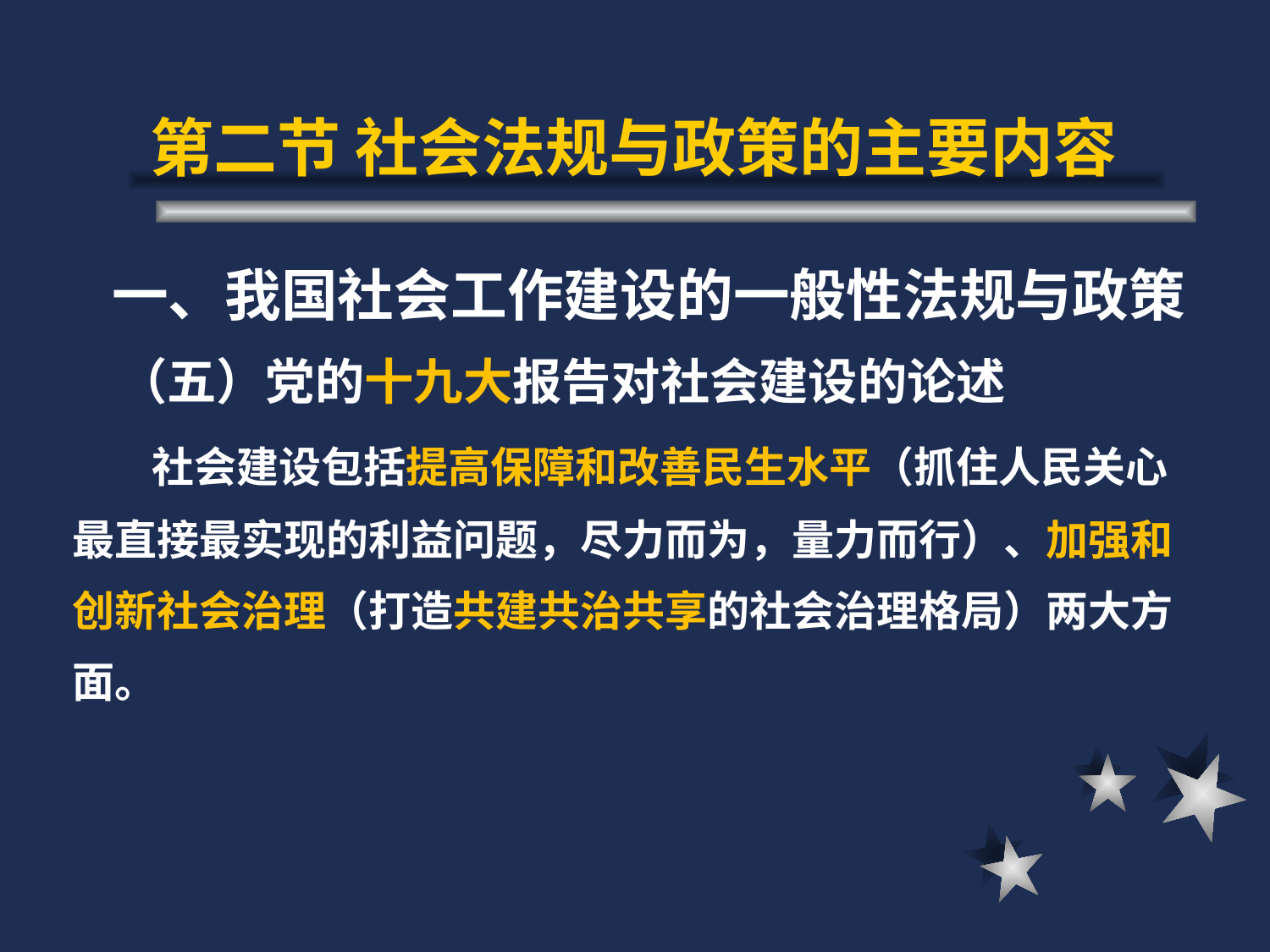

# 第二节 社会法规与政策的主要内容
  一、我国社会工作建设的一般性法规与政策
   （五）党的十九大报告对社会建设的论述
      社会建设包括提高保障和改善民生水平（抓住人民关心最直接最实现的利益问题，尽力而为，量力而行）、加强和创新社会治理（打造共建共治共享的社会治理格局）两大方面。
30